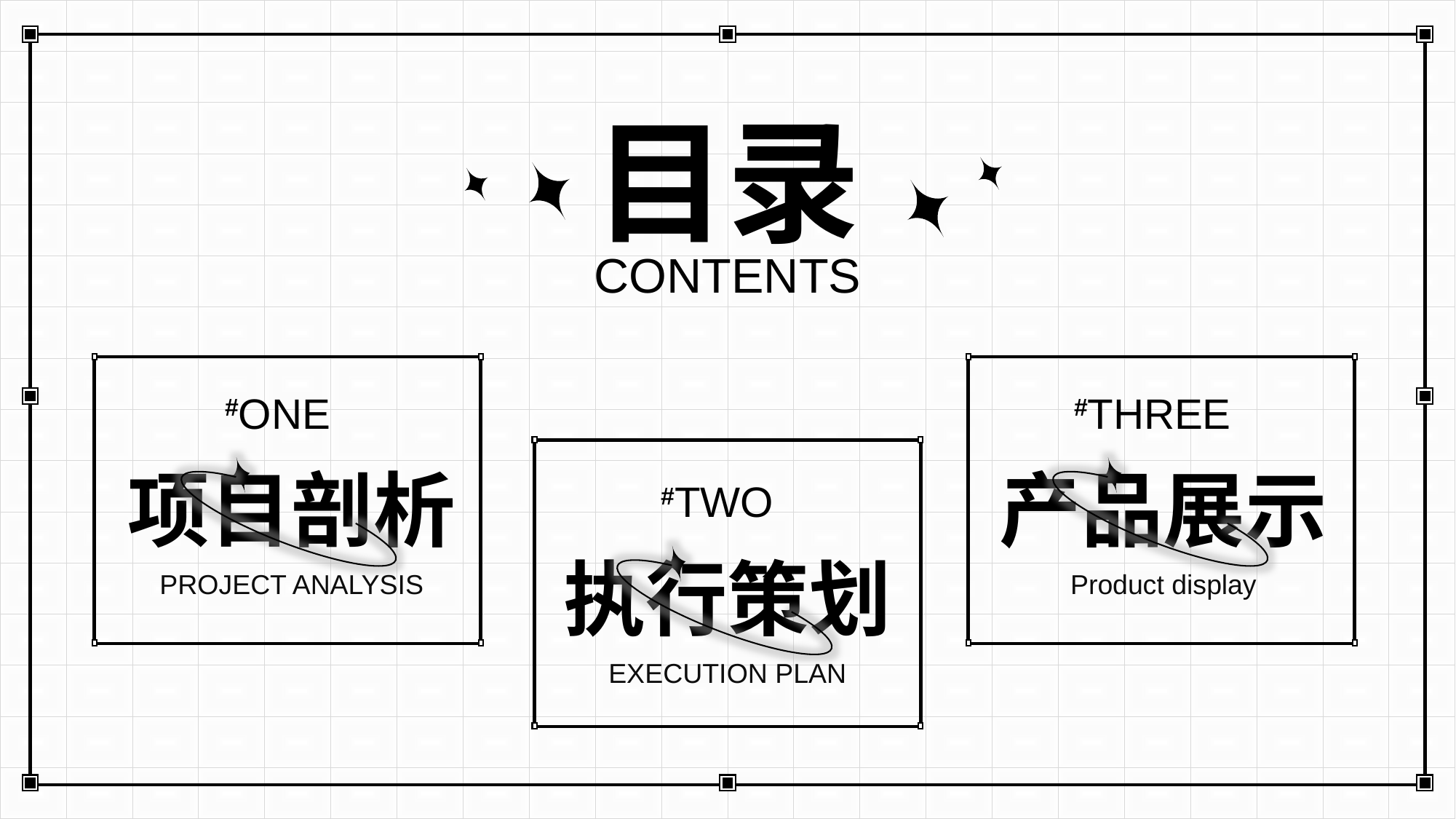

#ONE
#THREE
项目剖析
产品展示

#TWO

执行策划

PROJECT ANALYSIS
Product display

EXECUTION PLAN